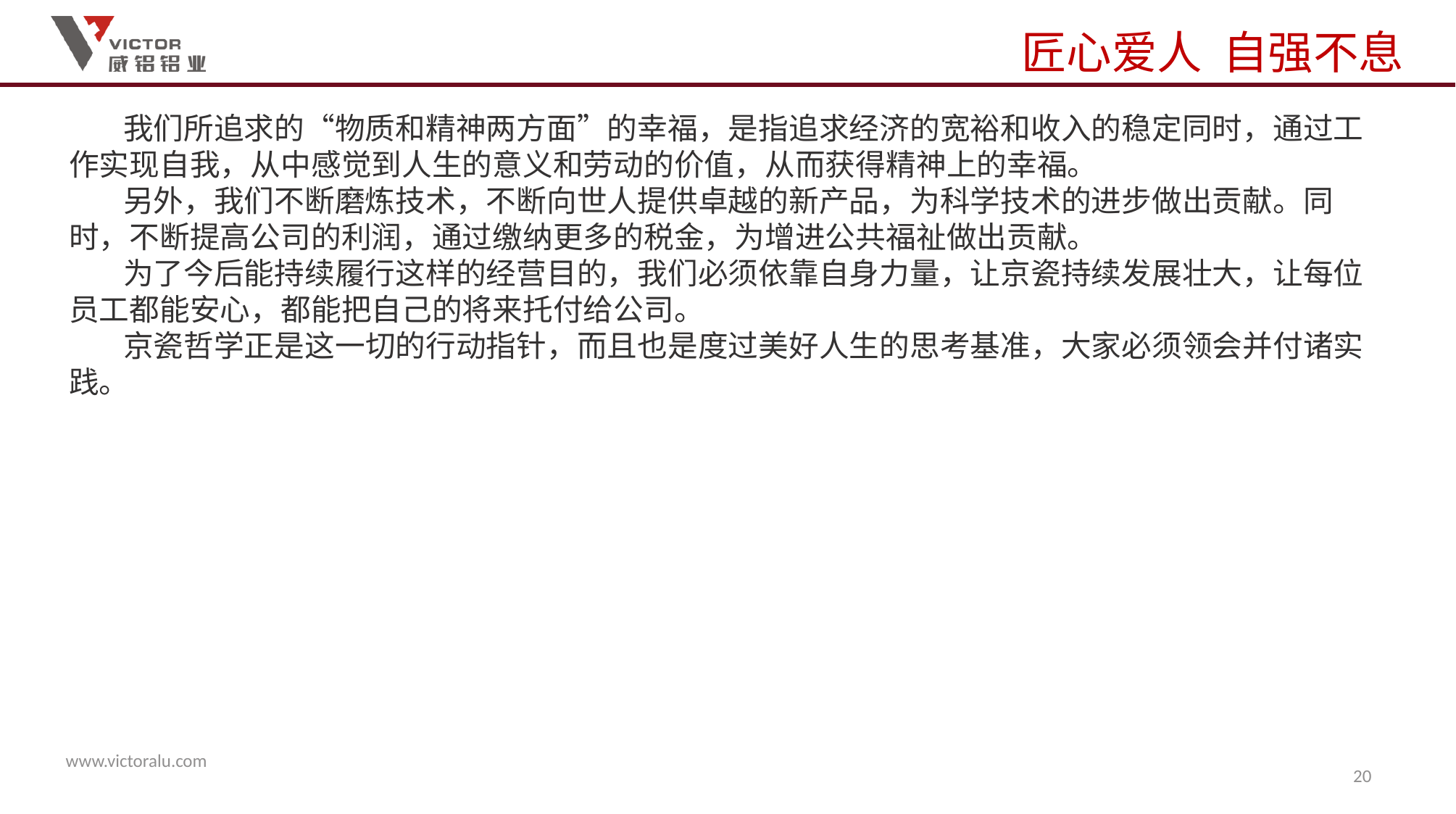

我们所追求的“物质和精神两方面”的幸福，是指追求经济的宽裕和收入的稳定同时，通过工作实现自我，从中感觉到人生的意义和劳动的价值，从而获得精神上的幸福。
       另外，我们不断磨炼技术，不断向世人提供卓越的新产品，为科学技术的进步做出贡献。同时，不断提高公司的利润，通过缴纳更多的税金，为增进公共福祉做出贡献。
       为了今后能持续履行这样的经营目的，我们必须依靠自身力量，让京瓷持续发展壮大，让每位员工都能安心，都能把自己的将来托付给公司。
       京瓷哲学正是这一切的行动指针，而且也是度过美好人生的思考基准，大家必须领会并付诸实践。

20